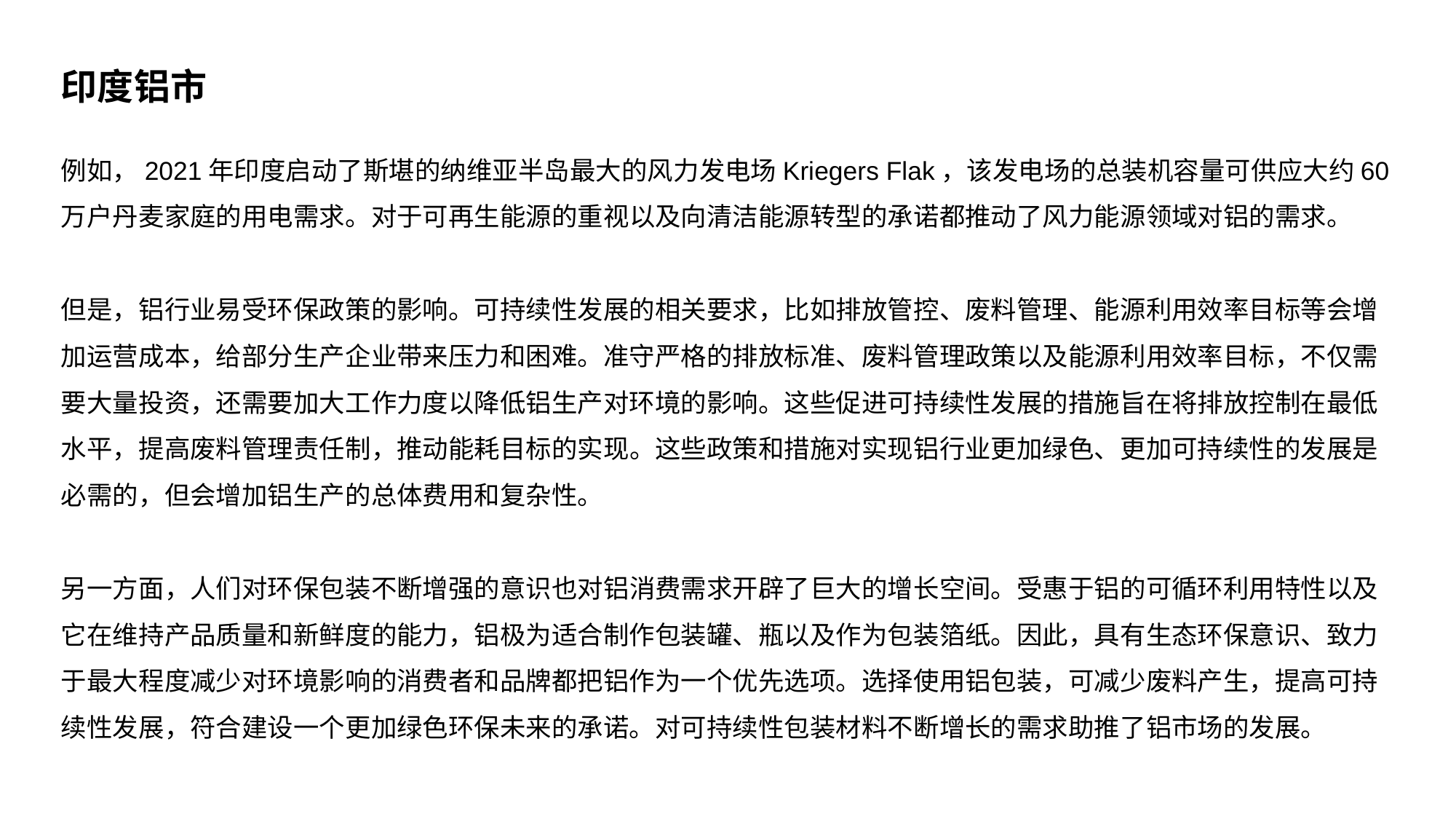

印度铝市

例如，2021年印度启动了斯堪的纳维亚半岛最大的风力发电场Kriegers Flak，该发电场的总装机容量可供应大约60万户丹麦家庭的用电需求。对于可再生能源的重视以及向清洁能源转型的承诺都推动了风力能源领域对铝的需求。

但是，铝行业易受环保政策的影响。可持续性发展的相关要求，比如排放管控、废料管理、能源利用效率目标等会增加运营成本，给部分生产企业带来压力和困难。准守严格的排放标准、废料管理政策以及能源利用效率目标，不仅需要大量投资，还需要加大工作力度以降低铝生产对环境的影响。这些促进可持续性发展的措施旨在将排放控制在最低水平，提高废料管理责任制，推动能耗目标的实现。这些政策和措施对实现铝行业更加绿色、更加可持续性的发展是必需的，但会增加铝生产的总体费用和复杂性。

另一方面，人们对环保包装不断增强的意识也对铝消费需求开辟了巨大的增长空间。受惠于铝的可循环利用特性以及它在维持产品质量和新鲜度的能力，铝极为适合制作包装罐、瓶以及作为包装箔纸。因此，具有生态环保意识、致力于最大程度减少对环境影响的消费者和品牌都把铝作为一个优先选项。选择使用铝包装，可减少废料产生，提高可持续性发展，符合建设一个更加绿色环保未来的承诺。对可持续性包装材料不断增长的需求助推了铝市场的发展。